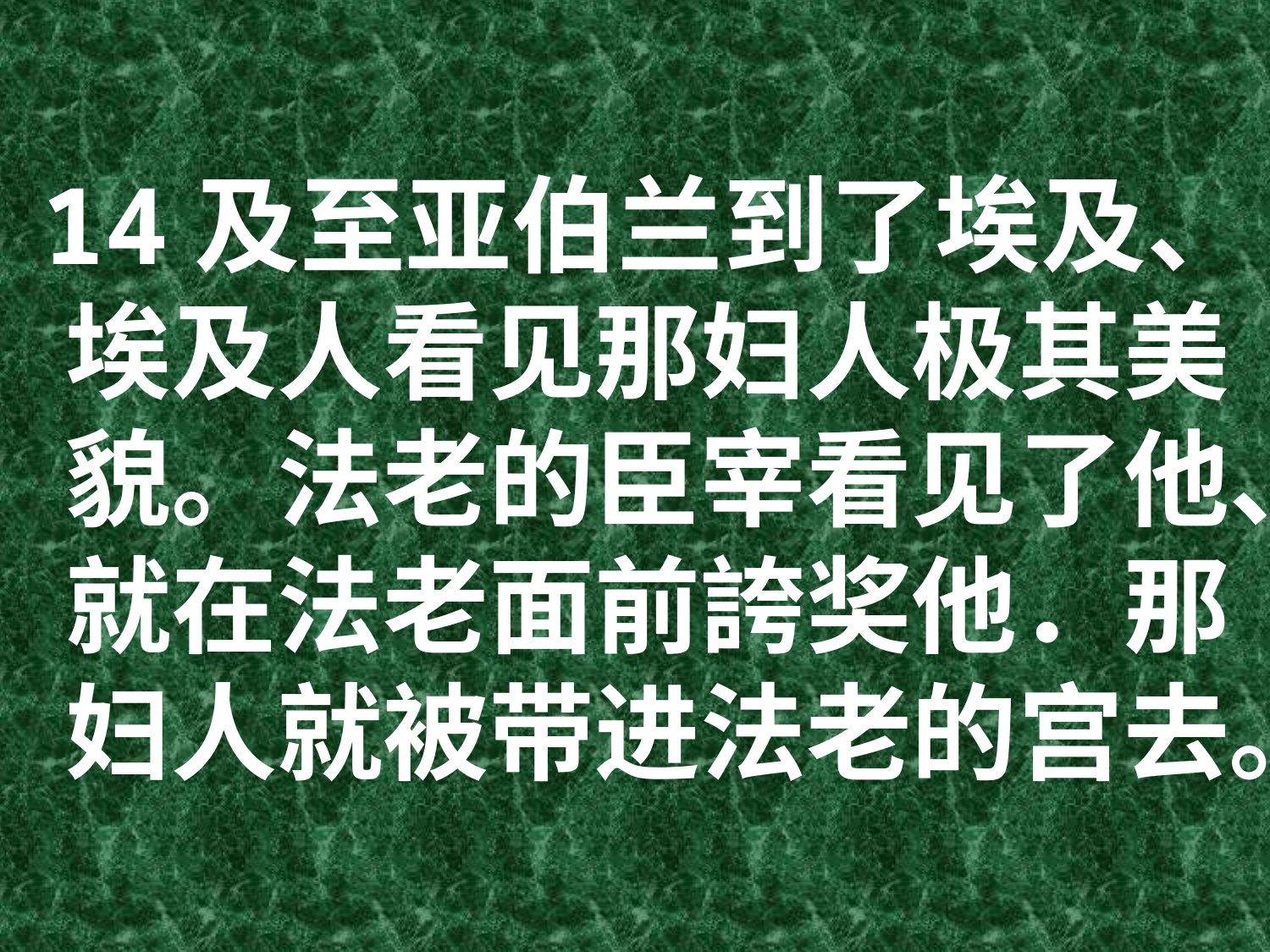

14及至亚伯兰到了埃及、埃及人看见那妇人极其美貌。法老的臣宰看见了他、就在法老面前誇奖他．那妇人就被带进法老的宫去。